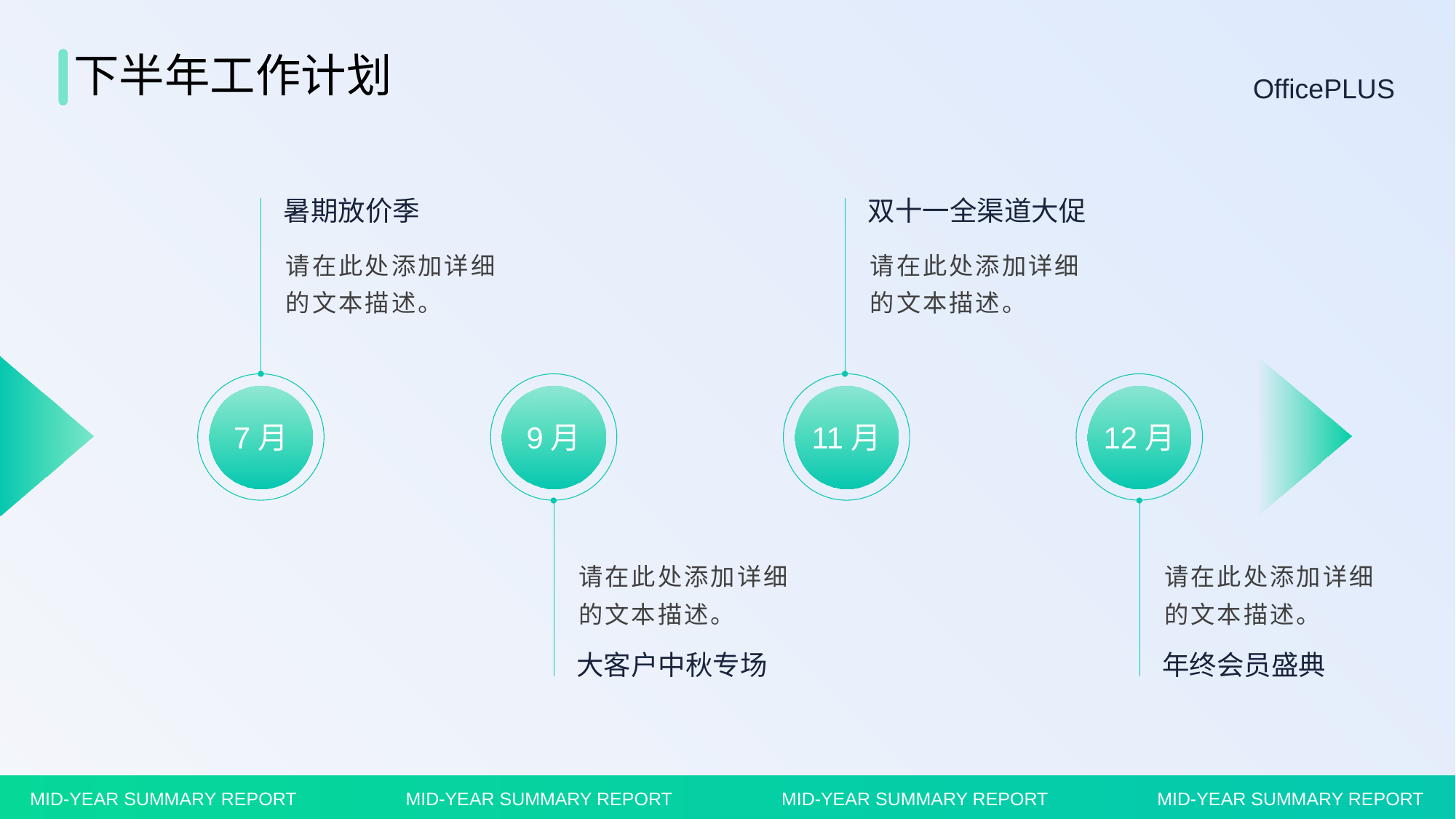

下半年工作计划
OfficePLUS
暑期放价季
双十一全渠道大促
请在此处添加详细的文本描述。
请在此处添加详细的文本描述。

7月

9月

11月

12月

请在此处添加详细的文本描述。
请在此处添加详细的文本描述。
大客户中秋专场
年终会员盛典
MID-YEAR SUMMARY REPORT
MID-YEAR SUMMARY REPORT
MID-YEAR SUMMARY REPORT
MID-YEAR SUMMARY REPORT